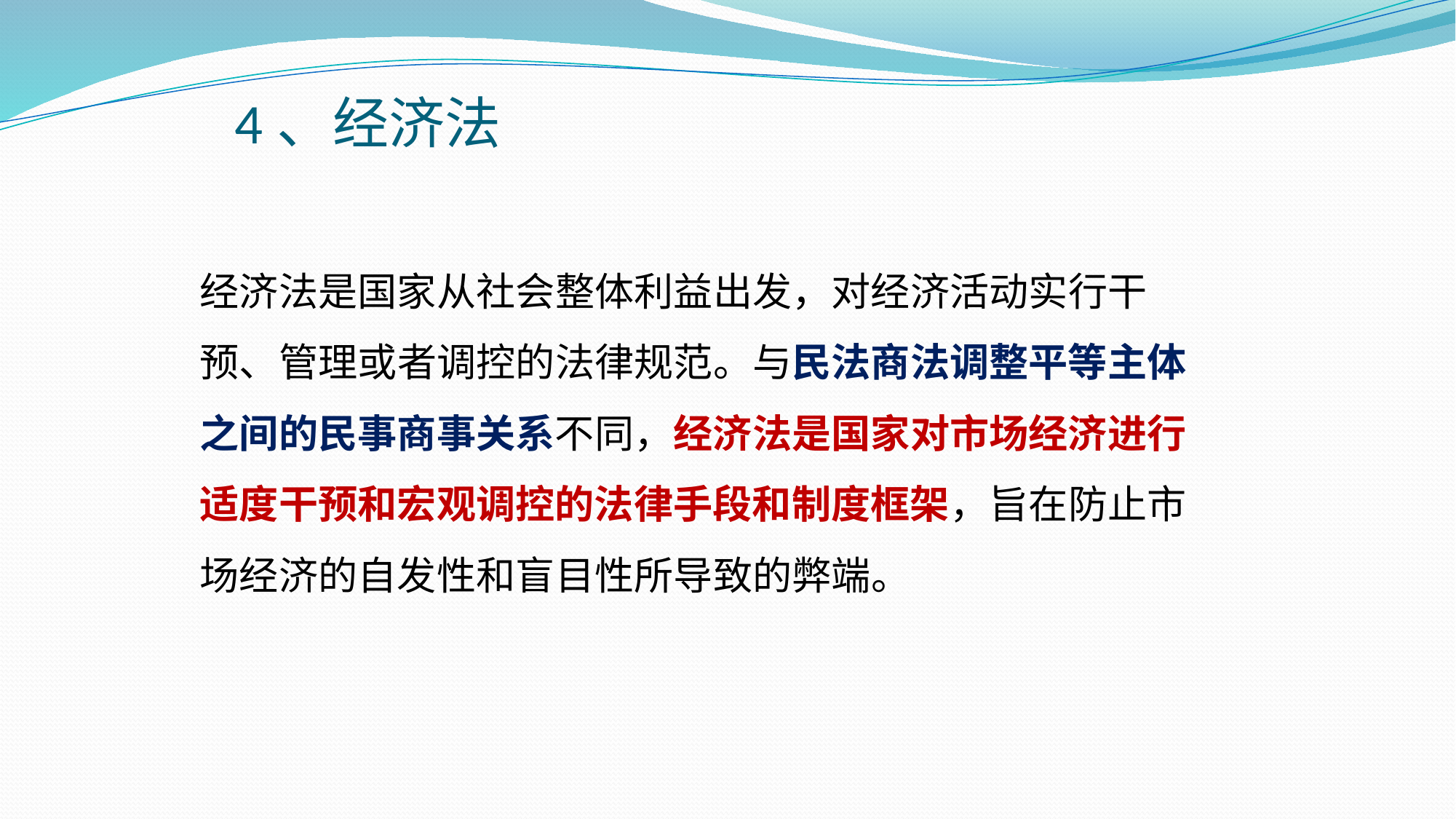

# 4、经济法
经济法是国家从社会整体利益出发，对经济活动实行干预、管理或者调控的法律规范。与民法商法调整平等主体之间的民事商事关系不同，经济法是国家对市场经济进行适度干预和宏观调控的法律手段和制度框架，旨在防止市场经济的自发性和盲目性所导致的弊端。